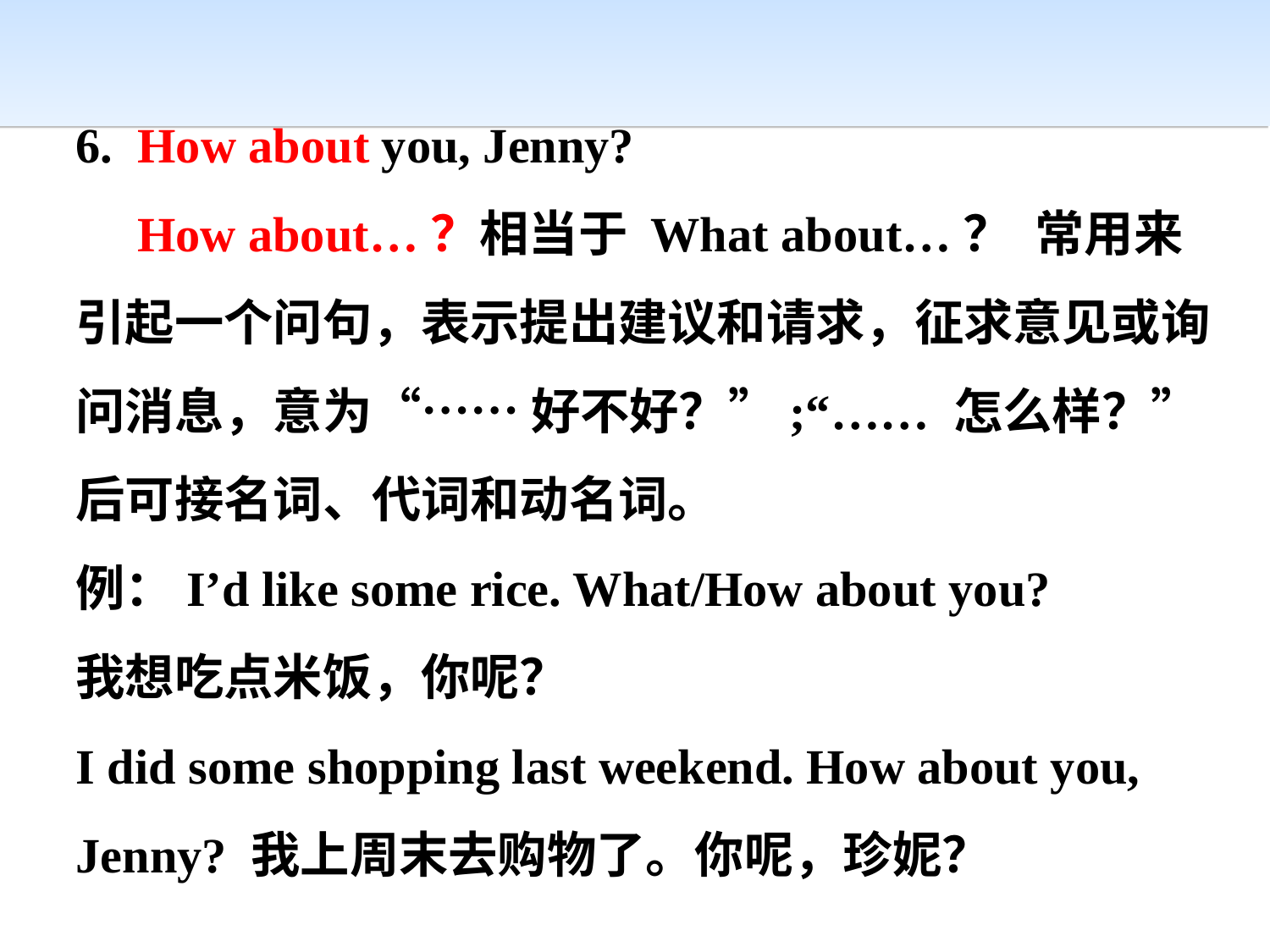

6.  How about you, Jenny?
     How about…？相当于 What about…？  常用来引起一个问句，表示提出建议和请求，征求意见或询问消息，意为“…… 好不好？”;“…… 怎么样？”后可接名词、代词和动名词。
例：I’d like some rice. What/How about you?
我想吃点米饭，你呢？
I did some shopping last weekend. How about you, Jenny? 我上周末去购物了。你呢，珍妮？